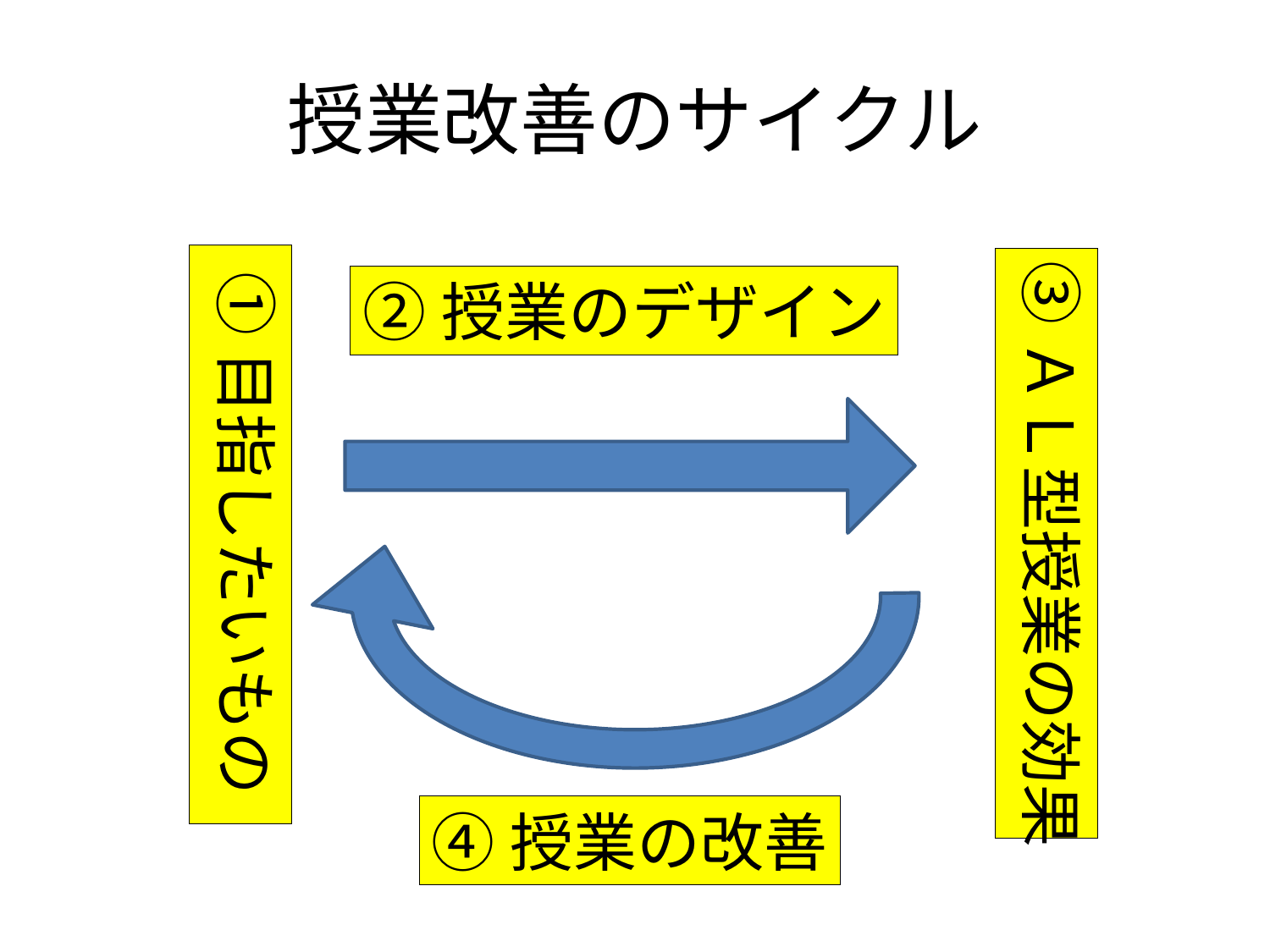

# 授業改善のサイクル
 ①目指したいもの
③ＡＬ型授業の効果
②授業のデザイン

④授業の改善